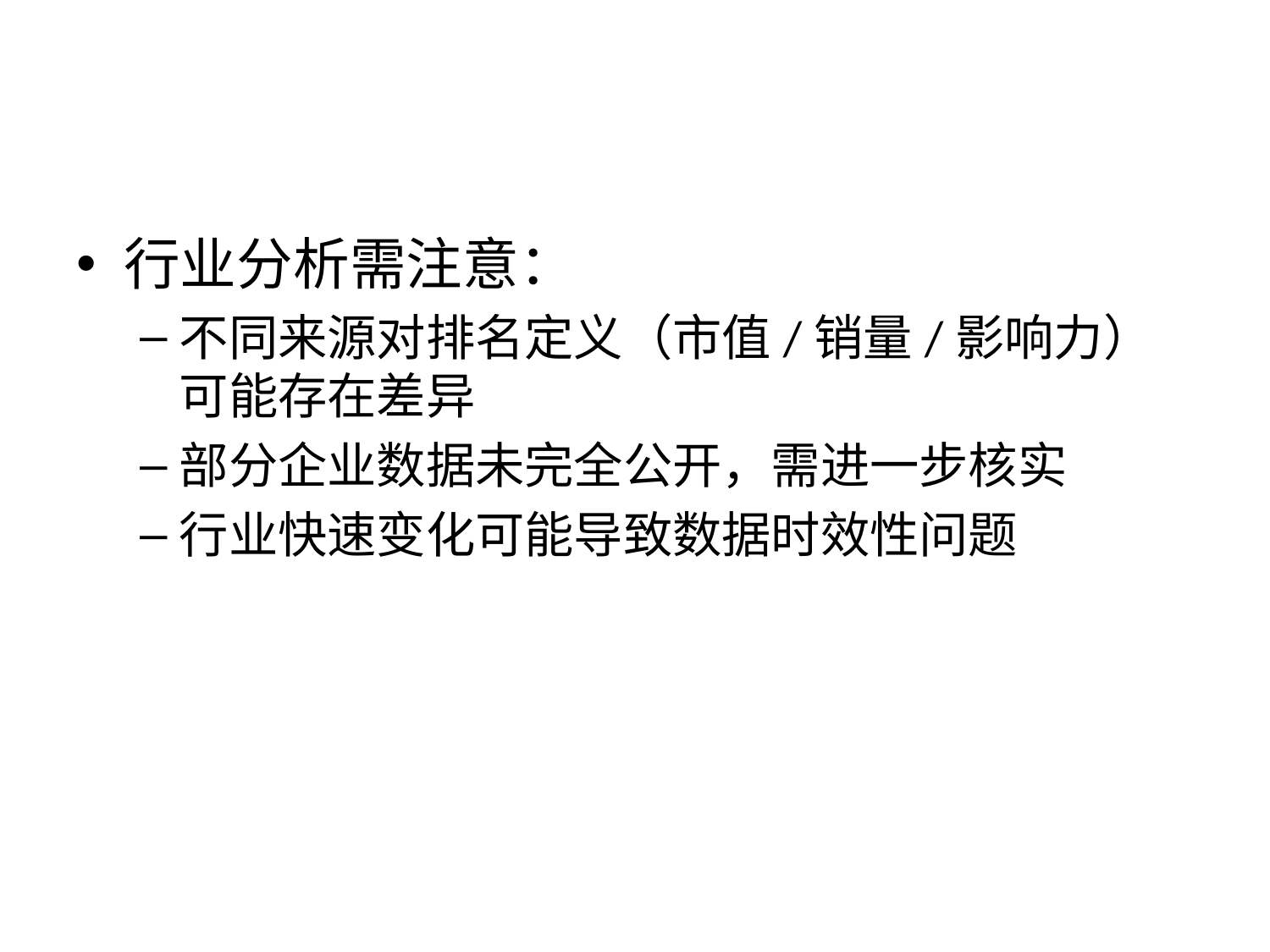

#
行业分析需注意：
不同来源对排名定义（市值/销量/影响力）可能存在差异
部分企业数据未完全公开，需进一步核实
行业快速变化可能导致数据时效性问题